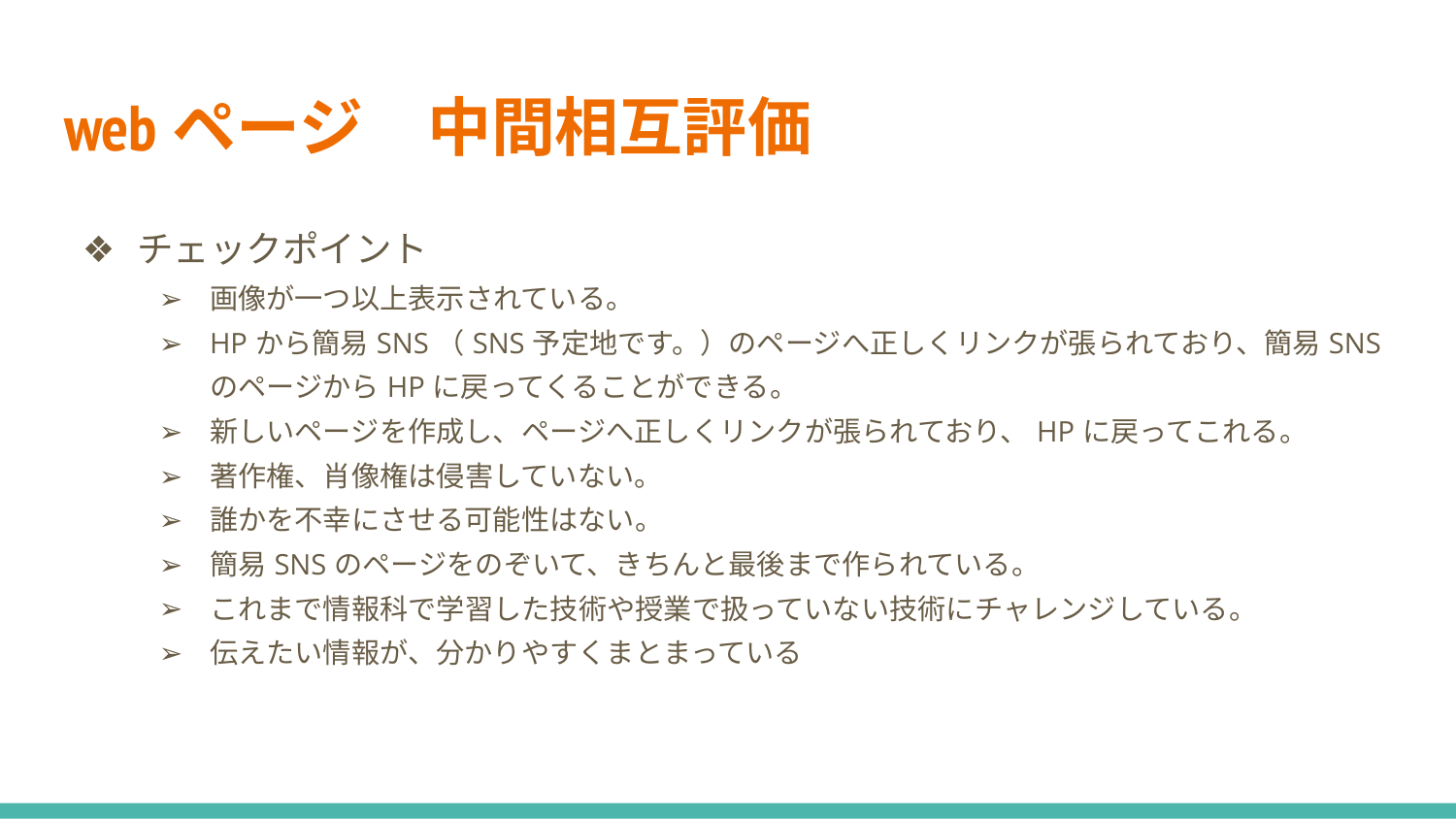

# webページ　中間相互評価
チェックポイント
画像が一つ以上表示されている。
HPから簡易SNS（SNS予定地です。）のページへ正しくリンクが張られており、簡易SNSのページからHPに戻ってくることができる。
新しいページを作成し、ページへ正しくリンクが張られており、HPに戻ってこれる。
著作権、肖像権は侵害していない。
誰かを不幸にさせる可能性はない。
簡易SNSのページをのぞいて、きちんと最後まで作られている。
これまで情報科で学習した技術や授業で扱っていない技術にチャレンジしている。
伝えたい情報が、分かりやすくまとまっている